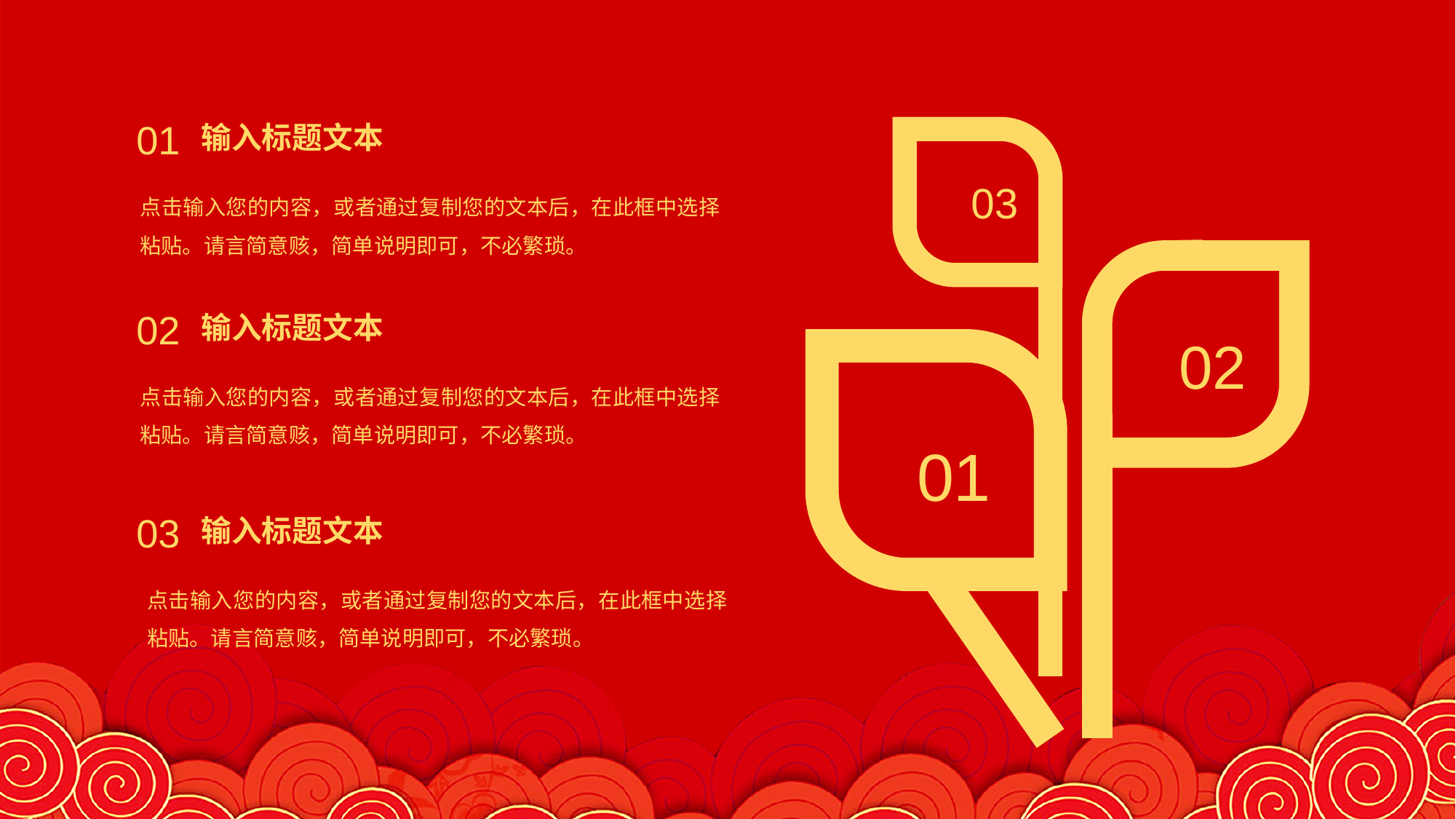

01
输入标题文本

03
点击输入您的内容，或者通过复制您的文本后，在此框中选择粘贴。请言简意赅，简单说明即可，不必繁琐。

02
输入标题文本
02

点击输入您的内容，或者通过复制您的文本后，在此框中选择粘贴。请言简意赅，简单说明即可，不必繁琐。
01
03
输入标题文本
点击输入您的内容，或者通过复制您的文本后，在此框中选择粘贴。请言简意赅，简单说明即可，不必繁琐。